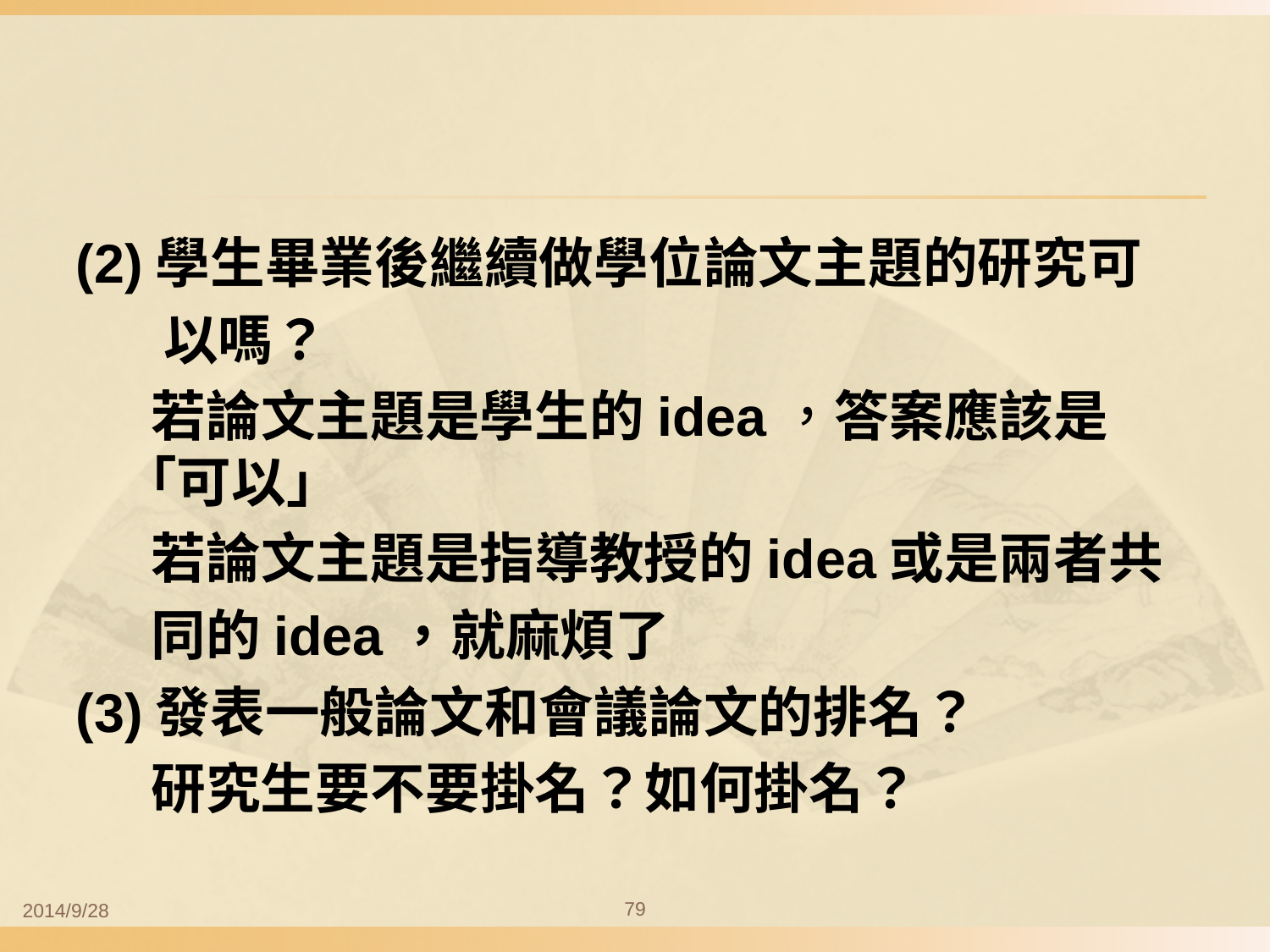

#
(2)學生畢業後繼續做學位論文主題的研究可
      以嗎？
     若論文主題是學生的idea，答案應該是「可以」
     若論文主題是指導教授的idea或是兩者共
     同的idea，就麻煩了
(3)發表一般論文和會議論文的排名？
     研究生要不要掛名？如何掛名？

2014/9/28
79